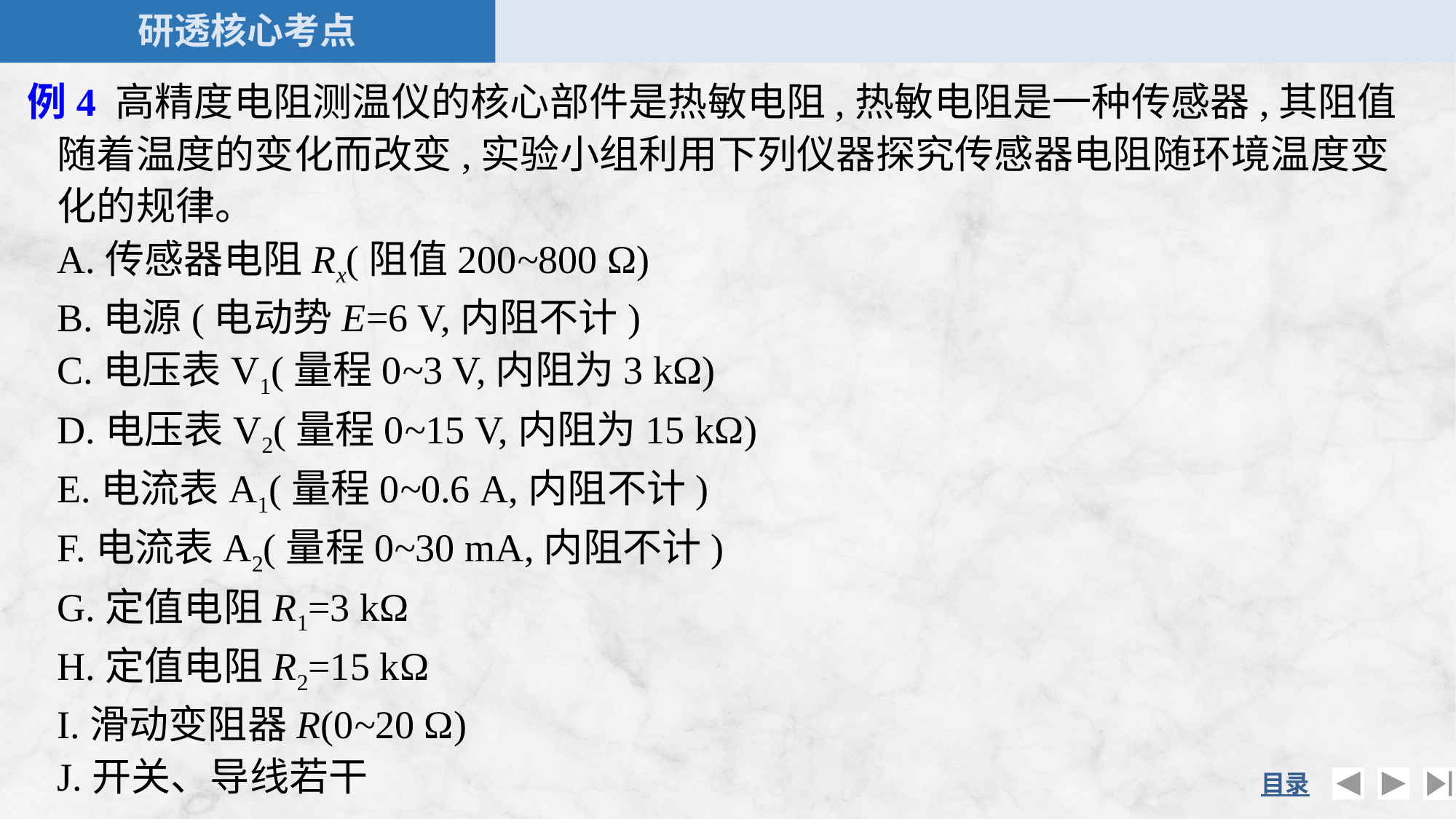

例4 高精度电阻测温仪的核心部件是热敏电阻,热敏电阻是一种传感器,其阻值随着温度的变化而改变,实验小组利用下列仪器探究传感器电阻随环境温度变化的规律。
	A.传感器电阻Rx(阻值200~800 Ω)
	B.电源(电动势E=6 V,内阻不计)
	C.电压表V1(量程0~3 V,内阻为3 kΩ)
	D.电压表V2(量程0~15 V,内阻为15 kΩ)
	E.电流表A1(量程0~0.6 A,内阻不计)
	F.电流表A2(量程0~30 mA,内阻不计)
	G.定值电阻R1=3 kΩ
	H.定值电阻R2=15 kΩ
	I.滑动变阻器R(0~20 Ω)
	J.开关、导线若干